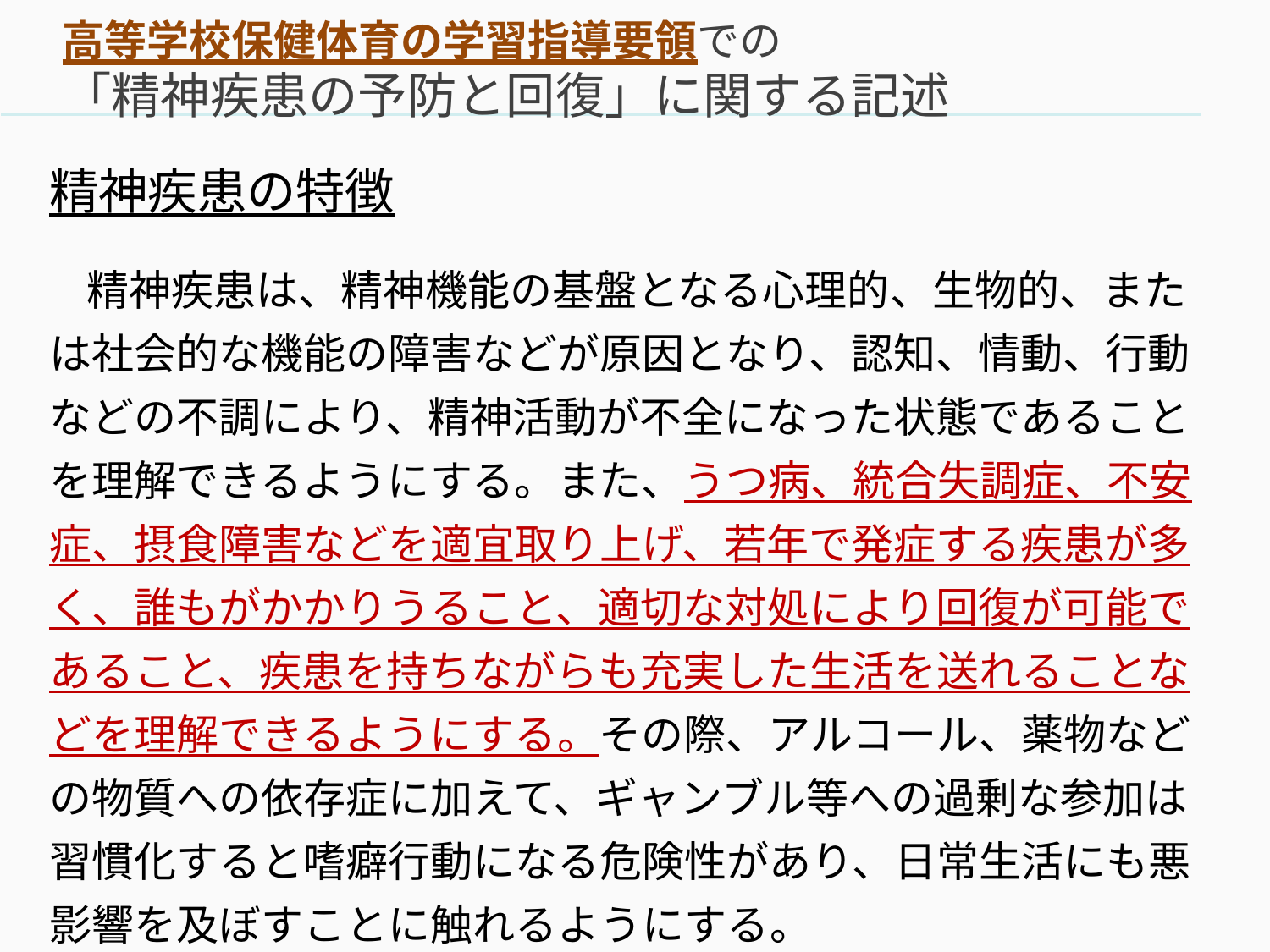

# 高等学校保健体育の学習指導要領での 「精神疾患の予防と回復」に関する記述
精神疾患の特徴
精神疾患は、精神機能の基盤となる心理的、生物的、または社会的な機能の障害などが原因となり、認知、情動、行動などの不調により、精神活動が不全になった状態であることを理解できるようにする。また、うつ病、統合失調症、不安症、摂食障害などを適宜取り上げ、若年で発症する疾患が多く、誰もがかかりうること、適切な対処により回復が可能であること、疾患を持ちながらも充実した生活を送れることなどを理解できるようにする。その際、アルコール、薬物などの物質への依存症に加えて、ギャンブル等への過剰な参加は習慣化すると嗜癖行動になる危険性があり、日常生活にも悪影響を及ぼすことに触れるようにする。